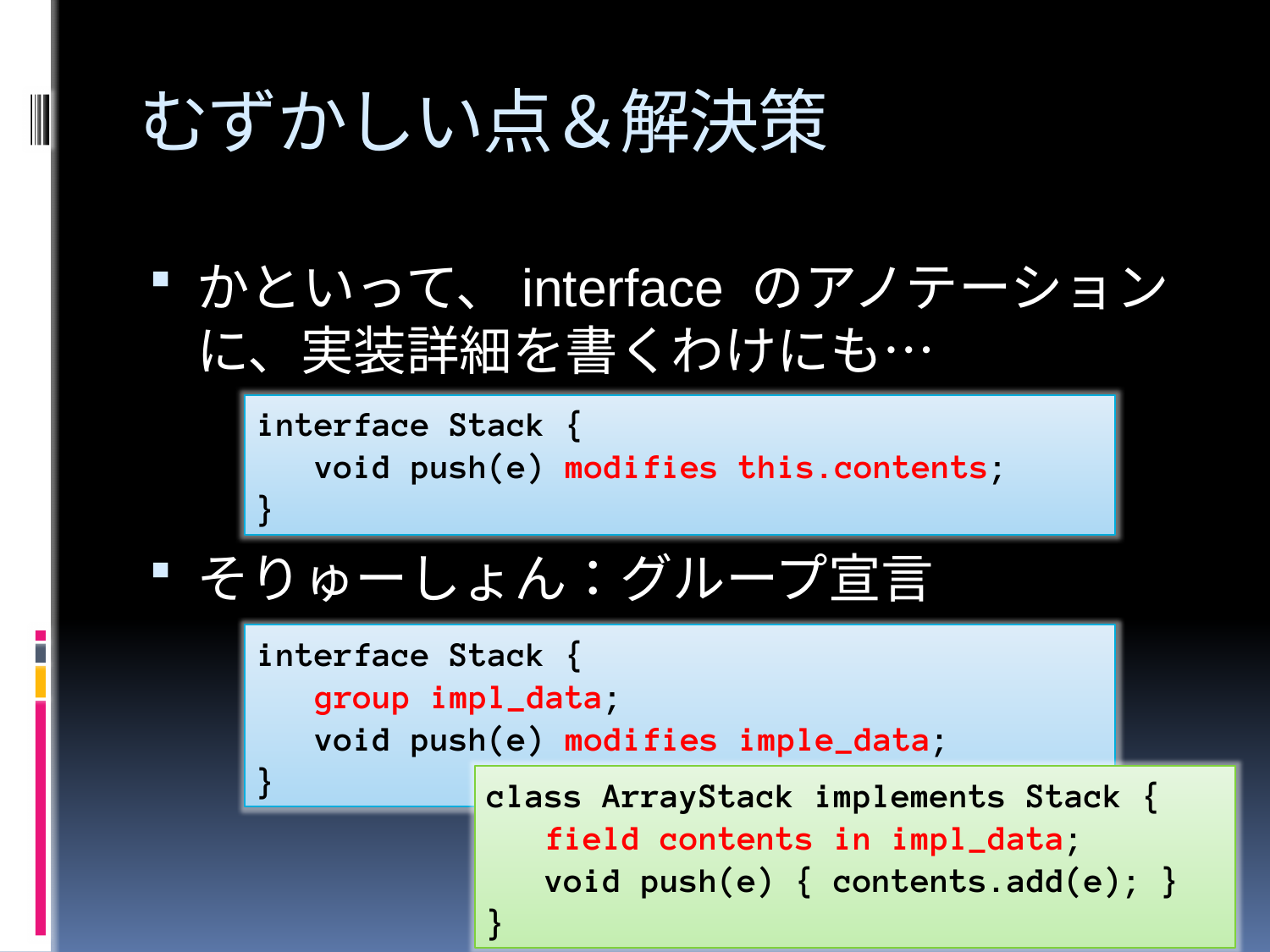

# むずかしい点＆解決策
かといって、interface のアノテーションに、実装詳細を書くわけにも…

そりゅーしょん：グループ宣言

interface Stack {
   void push(e) modifies this.contents;
}
interface Stack {
   group impl_data;
   void push(e) modifies imple_data;
}
class ArrayStack implements Stack {
   field contents in impl_data;
   void push(e) { contents.add(e); }
}